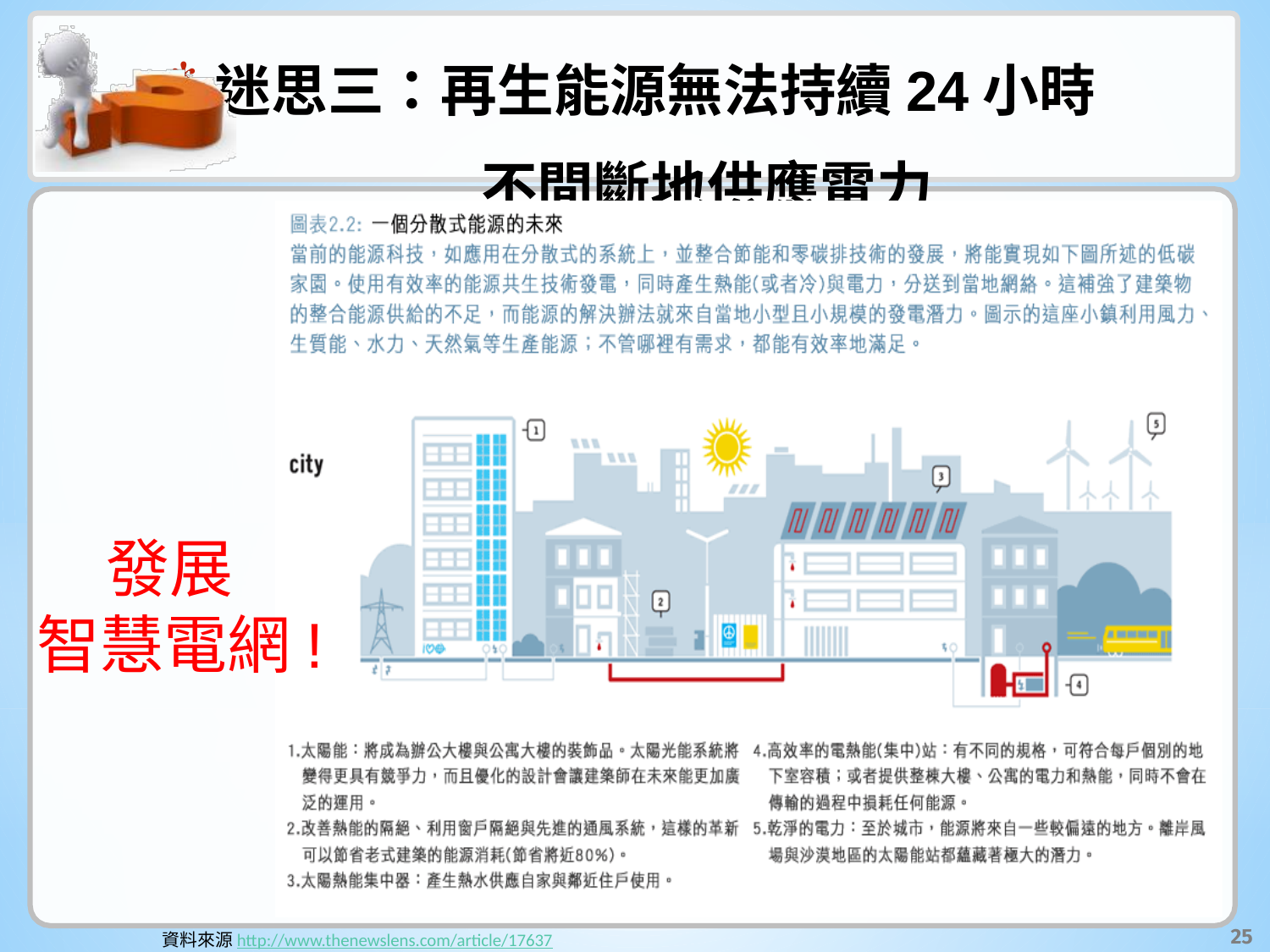

# 迷思三：再生能源無法持續24小時 不間斷地供應電力

發展
智慧電網!
25
資料來源http://www.thenewslens.com/article/17637